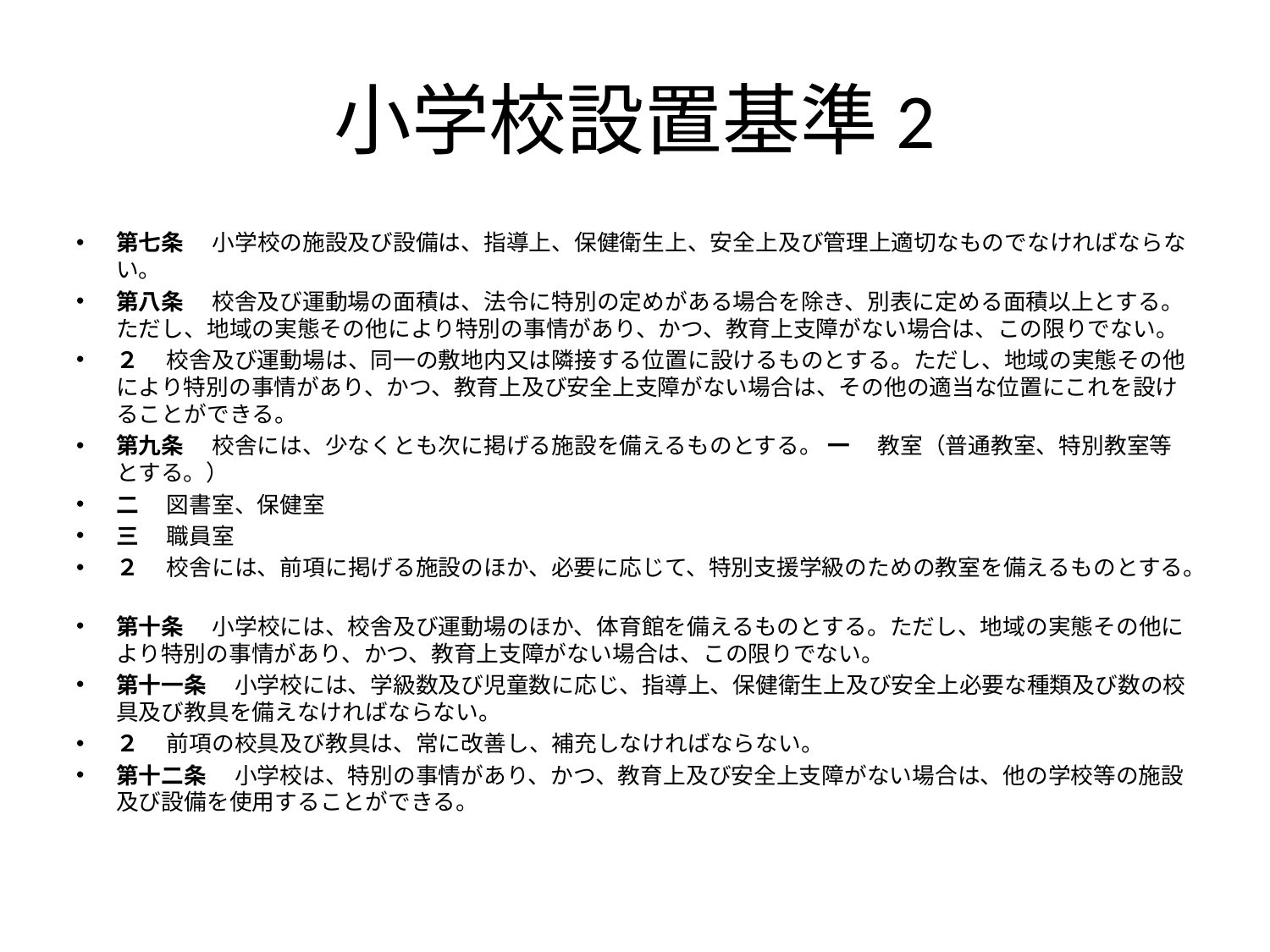

# 小学校設置基準2
第七条 　小学校の施設及び設備は、指導上、保健衛生上、安全上及び管理上適切なものでなければならない。
第八条 　校舎及び運動場の面積は、法令に特別の定めがある場合を除き、別表に定める面積以上とする。ただし、地域の実態その他により特別の事情があり、かつ、教育上支障がない場合は、この限りでない。
２ 　校舎及び運動場は、同一の敷地内又は隣接する位置に設けるものとする。ただし、地域の実態その他により特別の事情があり、かつ、教育上及び安全上支障がない場合は、その他の適当な位置にこれを設けることができる。
第九条 　校舎には、少なくとも次に掲げる施設を備えるものとする。 一 　教室（普通教室、特別教室等とする。）
二 　図書室、保健室
三 　職員室
２ 　校舎には、前項に掲げる施設のほか、必要に応じて、特別支援学級のための教室を備えるものとする。
第十条 　小学校には、校舎及び運動場のほか、体育館を備えるものとする。ただし、地域の実態その他により特別の事情があり、かつ、教育上支障がない場合は、この限りでない。
第十一条 　小学校には、学級数及び児童数に応じ、指導上、保健衛生上及び安全上必要な種類及び数の校具及び教具を備えなければならない。
２ 　前項の校具及び教具は、常に改善し、補充しなければならない。
第十二条 　小学校は、特別の事情があり、かつ、教育上及び安全上支障がない場合は、他の学校等の施設及び設備を使用することができる。